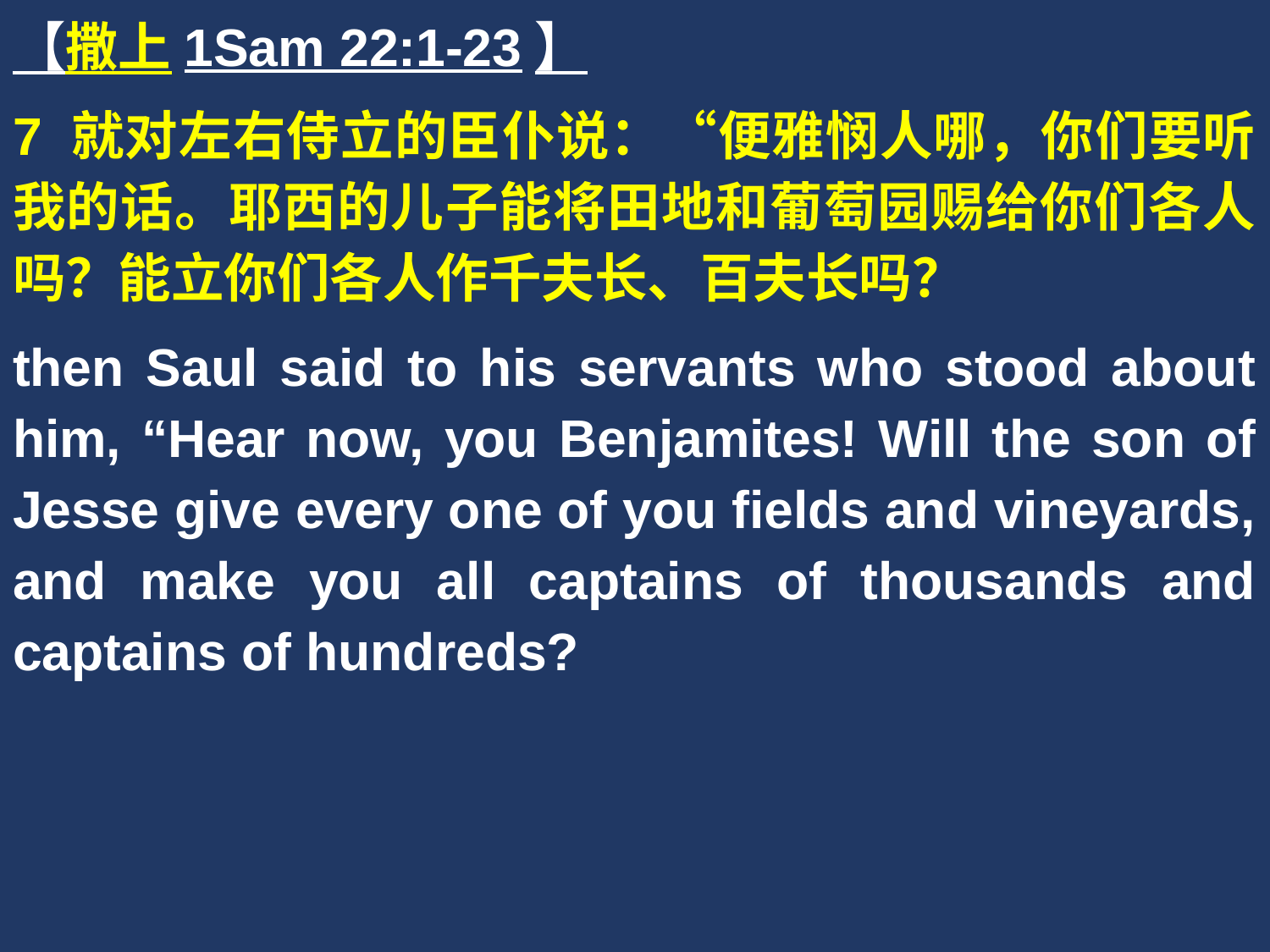

【撒上1Sam 22:1-23】
7 就对左右侍立的臣仆说：“便雅悯人哪，你们要听我的话。耶西的儿子能将田地和葡萄园赐给你们各人吗？能立你们各人作千夫长、百夫长吗？
then Saul said to his servants who stood about him, “Hear now, you Benjamites! Will the son of Jesse give every one of you fields and vineyards, and make you all captains of thousands and captains of hundreds?